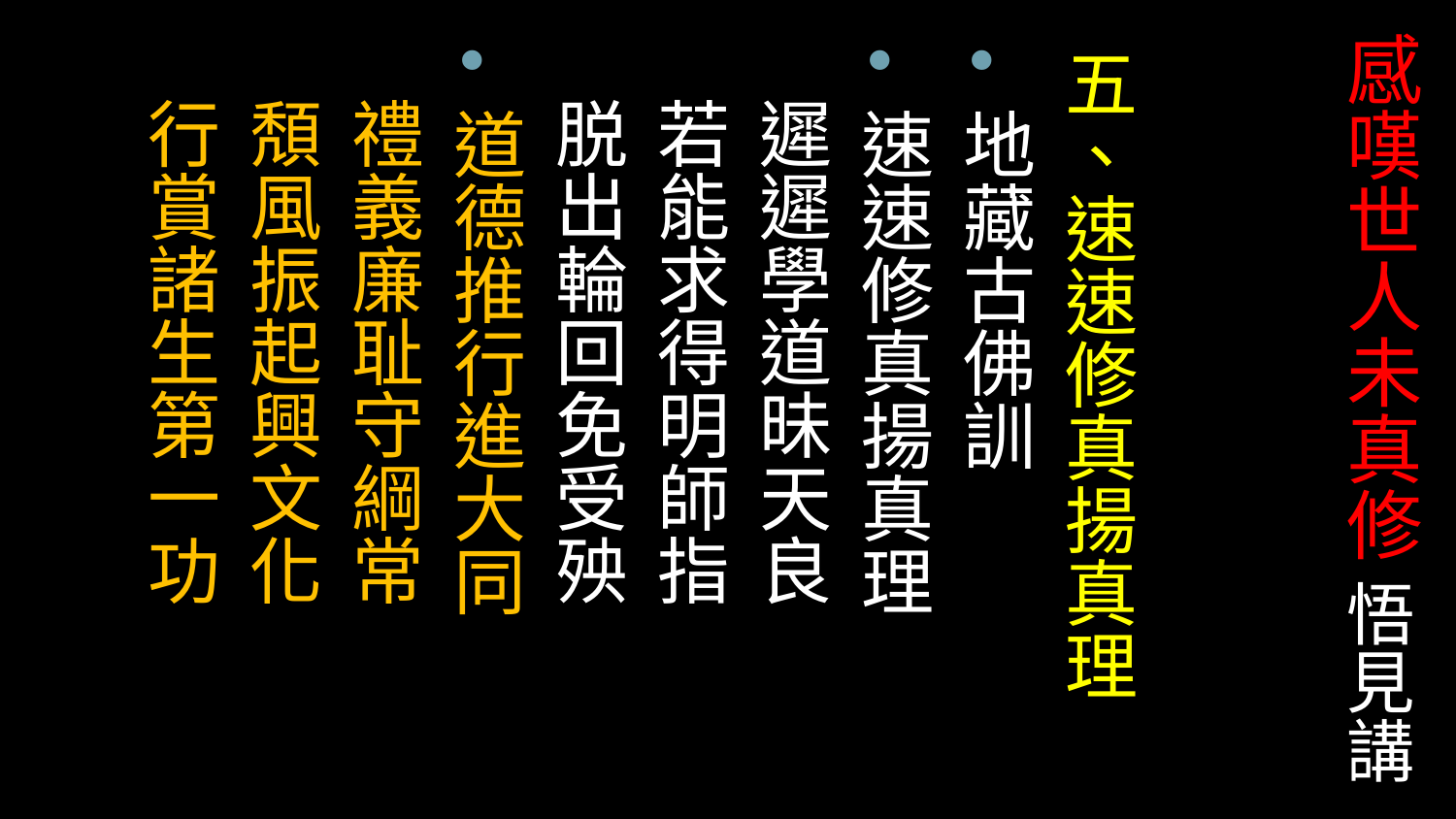

# 感嘆世人未真修 悟見講
五、速速修真揚真理
地藏古佛訓
速速修真揚真理
  遲遲學道昧天良
  若能求得明師指
  脱出輪回免受殃
道德推行進大同
  禮義廉耻守綱常
  頽風振起興文化
  行賞諸生第一功